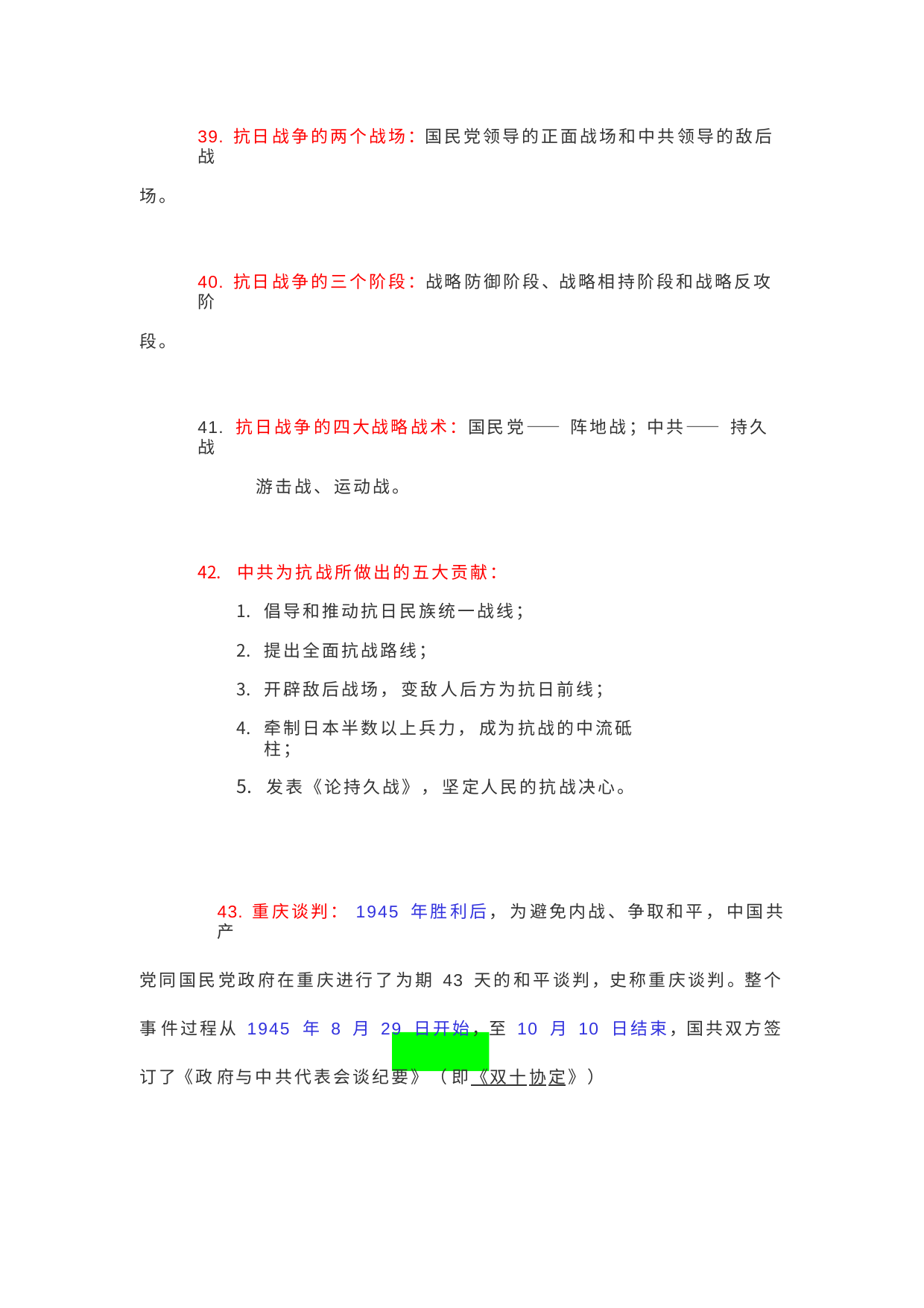

39. 抗日战争的两个战场：国民党领导的正面战场和中共领导的敌后战

场。
40. 抗日战争的三个阶段：战略防御阶段、战略相持阶段和战略反攻阶

段。
41. 抗日战争的四大战略战术：国民党—— 阵地战；中共—— 持久战

游击战、运动战。
中共为抗战所做出的五大贡献：

倡导和推动抗日民族统一战线；

提出全面抗战路线；

开辟敌后战场， 变敌人后方为抗日前线；

牵制日本半数以上兵力， 成为抗战的中流砥柱；

发表《论持久战》， 坚定人民的抗战决心。
43. 重庆谈判： 1945 年胜利后， 为避免内战、争取和平， 中国共产
党同国民党政府在重庆进行了为期 43 天的和平谈判，史称重庆谈判。整个事 件过程从 1945 年 8 月 29 日开始，至 10 月 10 日结束，国共双方签订了《政 府与中共代表会谈纪要》（ 即《双十协定》）